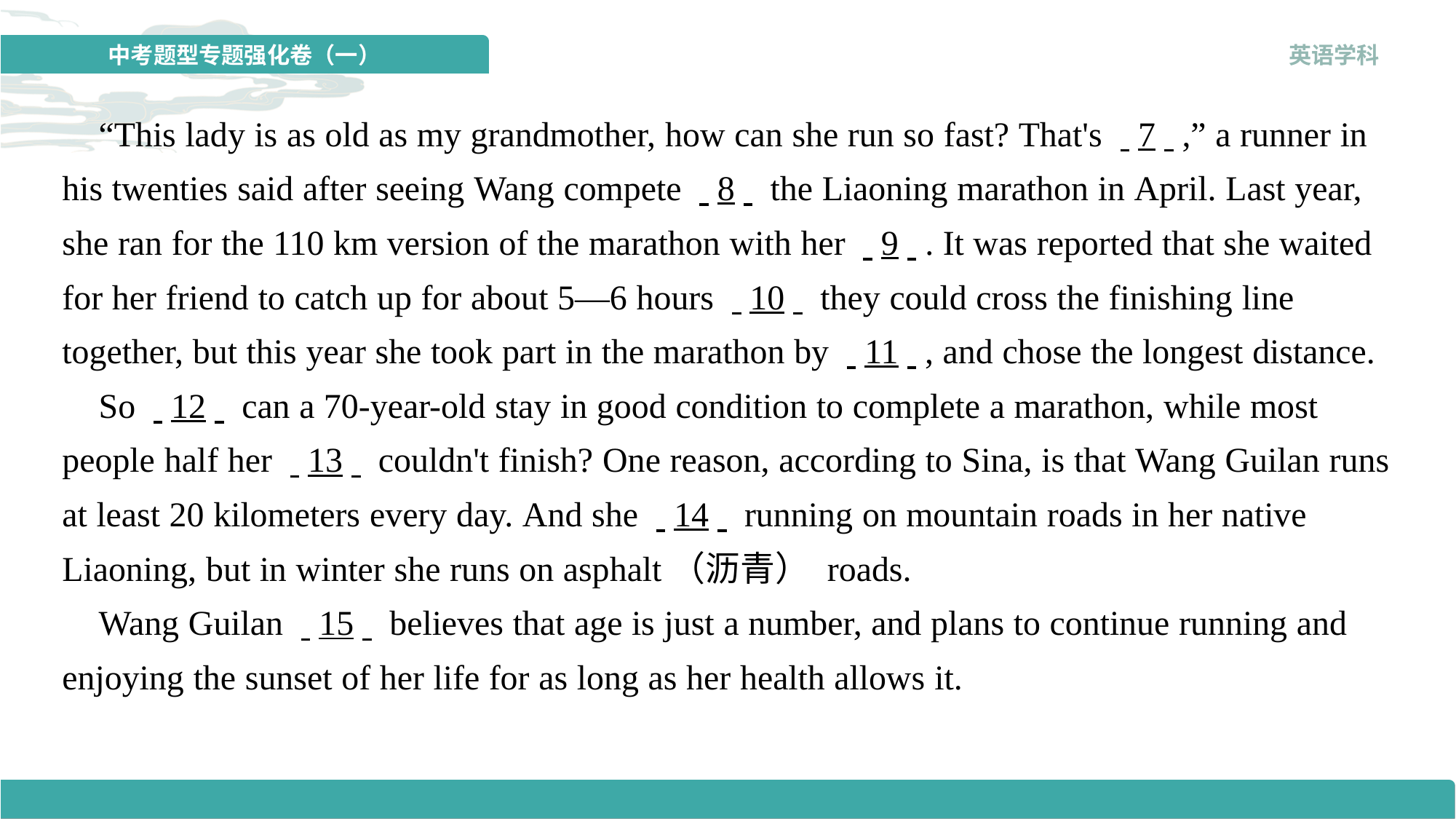

“This lady is as old as my grandmother, how can she run so fast? That's . .7. .,” a runner in his twenties said after seeing Wang compete . .8. . the Liaoning marathon in April. Last year, she ran for the 110 km version of the marathon with her . .9. .. It was reported that she waited for her friend to catch up for about 5—6 hours . .10. . they could cross the finishing line together, but this year she took part in the marathon by . .11. ., and chose the longest distance.
    So . .12. . can a 70-year-old stay in good condition to complete a marathon, while most people half her . .13. . couldn't finish? One reason, according to Sina, is that Wang Guilan runs at least 20 kilometers every day. And she . .14. . running on mountain roads in her native Liaoning, but in winter she runs on asphalt（沥青） roads.
    Wang Guilan . .15. . believes that age is just a number, and plans to continue running and enjoying the sunset of her life for as long as her health allows it.